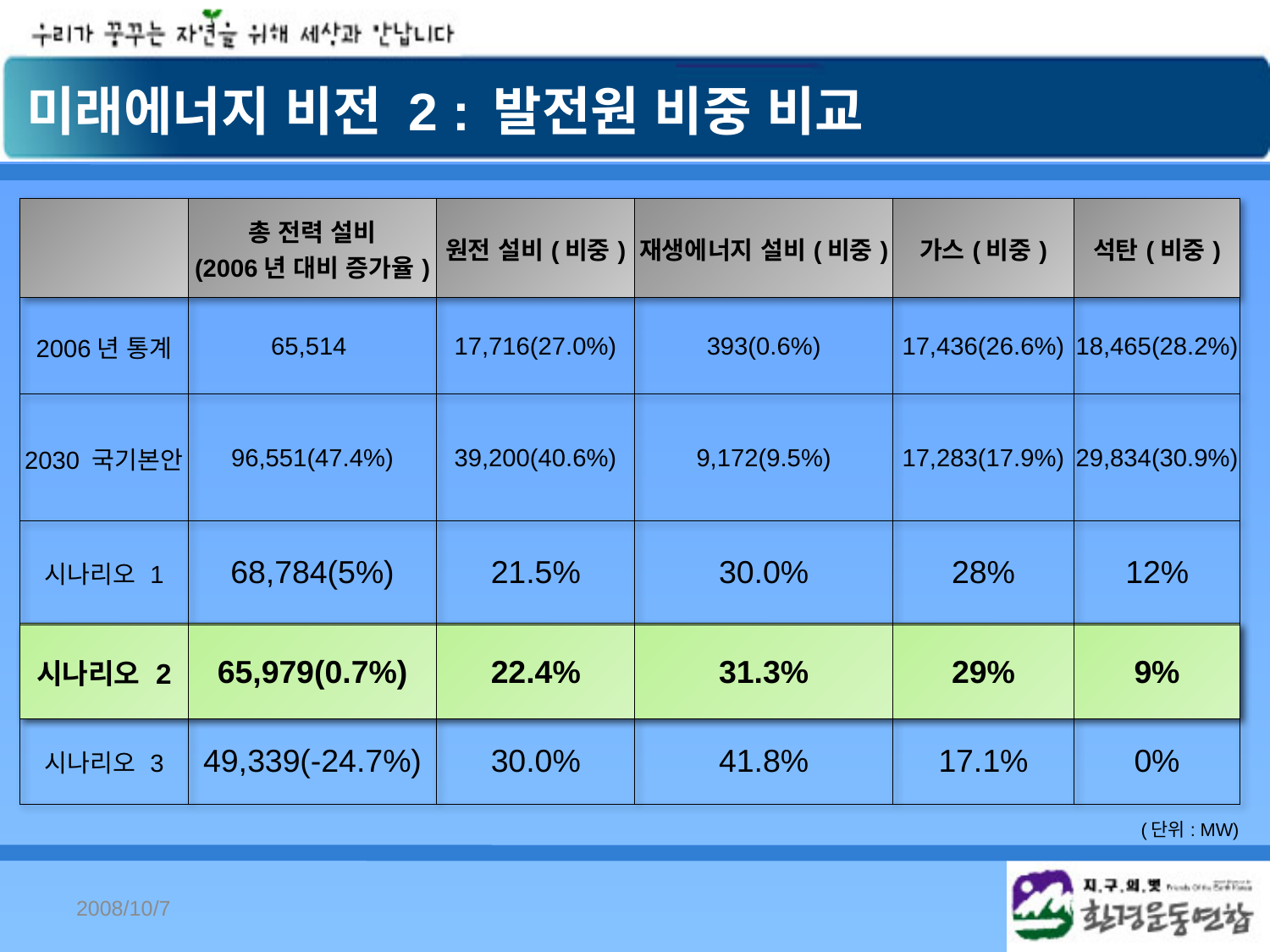

미래에너지 비전 2 : 발전원 비중 비교
|  | 총 전력 설비 (2006년 대비 증가율) | 원전 설비(비중) | 재생에너지 설비(비중) | 가스(비중) | 석탄(비중) |
| --- | --- | --- | --- | --- | --- |
| 2006년 통계 | 65,514 | 17,716(27.0%) | 393(0.6%) | 17,436(26.6%) | 18,465(28.2%) |
| 2030 국기본안 | 96,551(47.4%) | 39,200(40.6%) | 9,172(9.5%) | 17,283(17.9%) | 29,834(30.9%) |
| 시나리오 1 | 68,784(5%) | 21.5% | 30.0% | 28% | 12% |
| 시나리오 2 | 65,979(0.7%) | 22.4% | 31.3% | 29% | 9% |
| 시나리오 3 | 49,339(-24.7%) | 30.0% | 41.8% | 17.1% | 0% |
|  |  |  |  |  | (단위: MW) |
| 시나리오 2 | 65,979(0.7%) | 22.4% | 31.3% | 29% | 9% |
| --- | --- | --- | --- | --- | --- |
2008/10/7